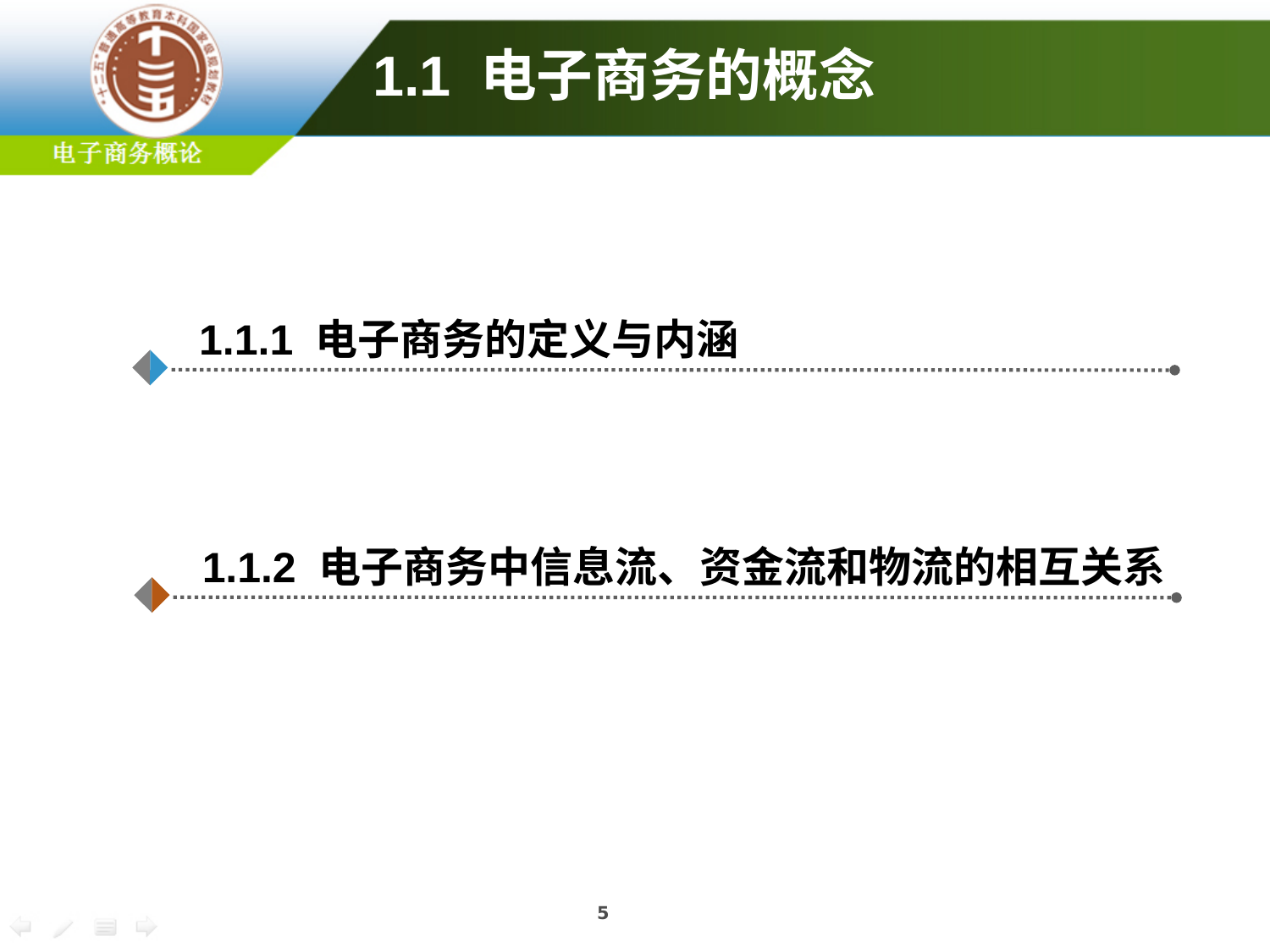

1.1 电子商务的概念
1.1.1 电子商务的定义与内涵

1.1.2 电子商务中信息流、资金流和物流的相互关系

5